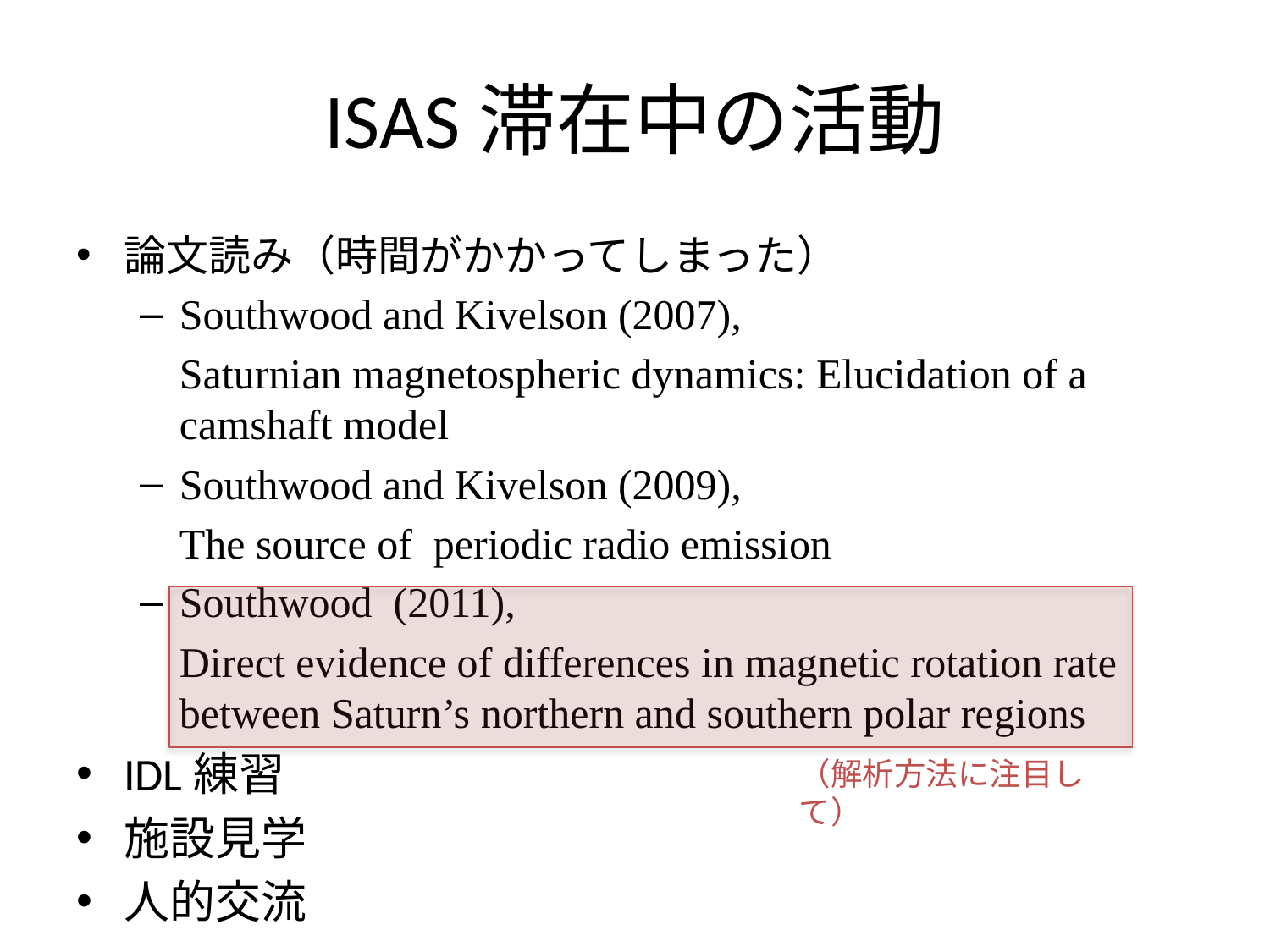

# ISAS滞在中の活動
論文読み（時間がかかってしまった）
Southwood and Kivelson (2007),
	Saturnian magnetospheric dynamics: Elucidation of a camshaft model
Southwood and Kivelson (2009),
	The source of  periodic radio emission
Southwood  (2011),
	Direct evidence of differences in magnetic rotation rate between Saturn’s northern and southern polar regions
IDL練習
施設見学
人的交流

（解析方法に注目して）